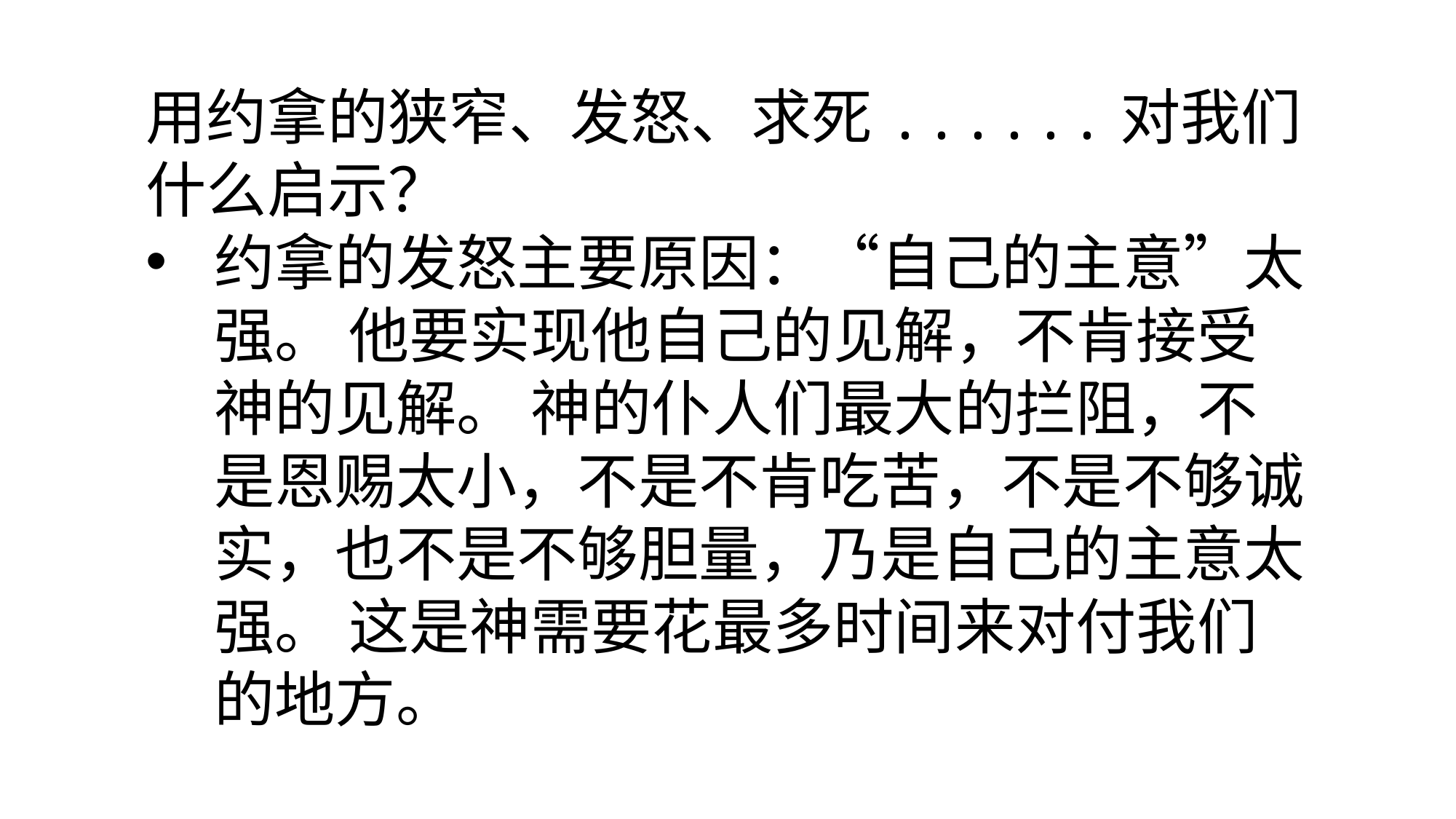

用约拿的狭窄、发怒、求死......对我们什么启示？
约拿的发怒主要原因：“自己的主意”太强。 他要实现他自己的见解，不肯接受神的见解。 神的仆人们最大的拦阻，不是恩赐太小，不是不肯吃苦，不是不够诚实，也不是不够胆量，乃是自己的主意太强。 这是神需要花最多时间来对付我们的地方。